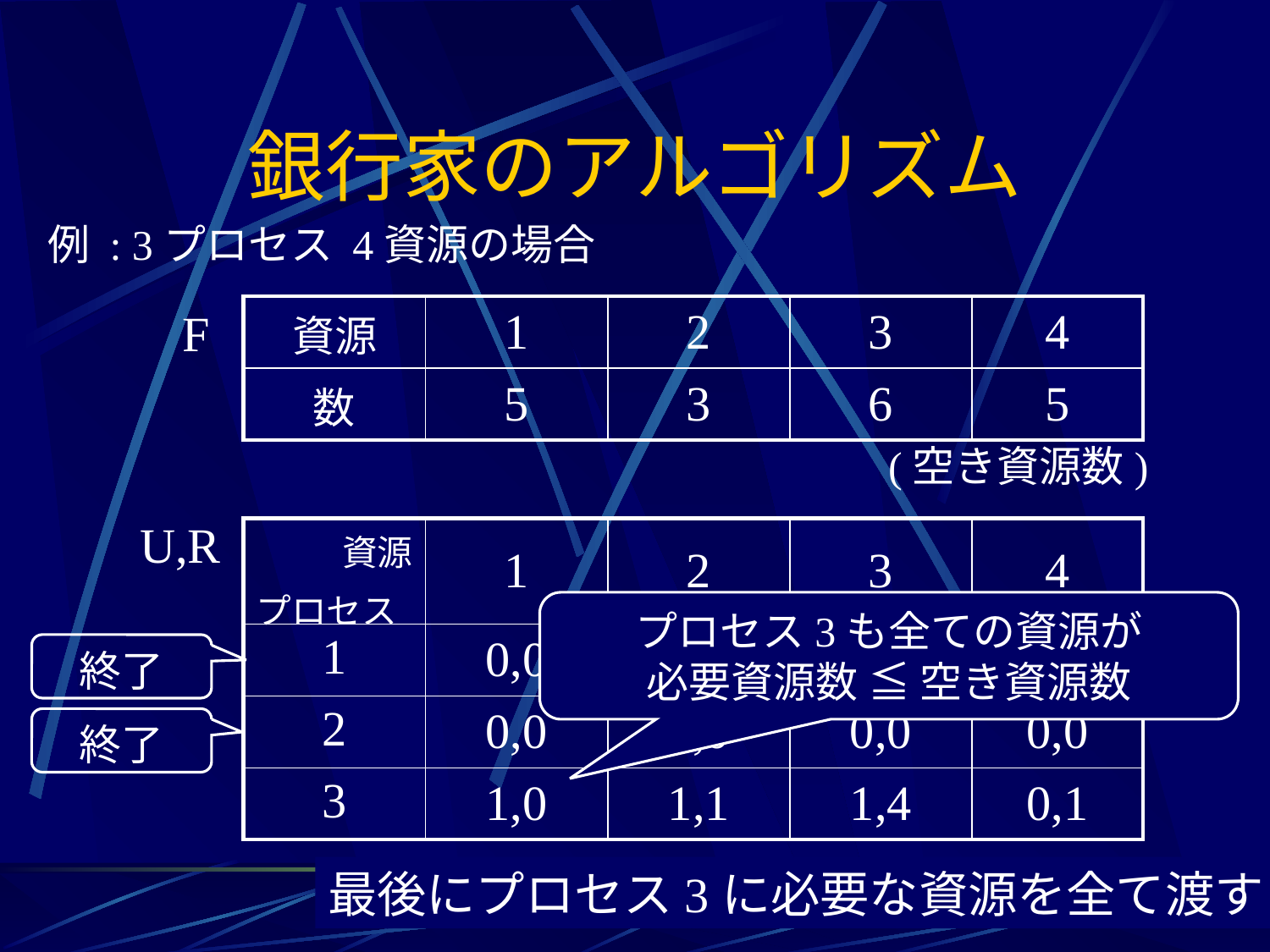

# 銀行家のアルゴリズム
例 : 3プロセス 4資源の場合
F
| 資源 | 1 | 2 | 3 | 4 |
| --- | --- | --- | --- | --- |
| 数 | 5 | 3 | 6 | 5 |
(空き資源数)
U,R
| 資源 プロセス | 1 | 2 | 3 | 4 |
| --- | --- | --- | --- | --- |
| 1 | 0,0 | 0,0 | 0,0 | 0,0 |
| 2 | 0,0 | 0,0 | 0,0 | 0,0 |
| 3 | 1,0 | 1,1 | 1,4 | 0,1 |
プロセス3も全ての資源が
必要資源数 ≦ 空き資源数
終了
終了
最後にプロセス3に必要な資源を全て渡す
(保有資源数, 残り必要資源数)